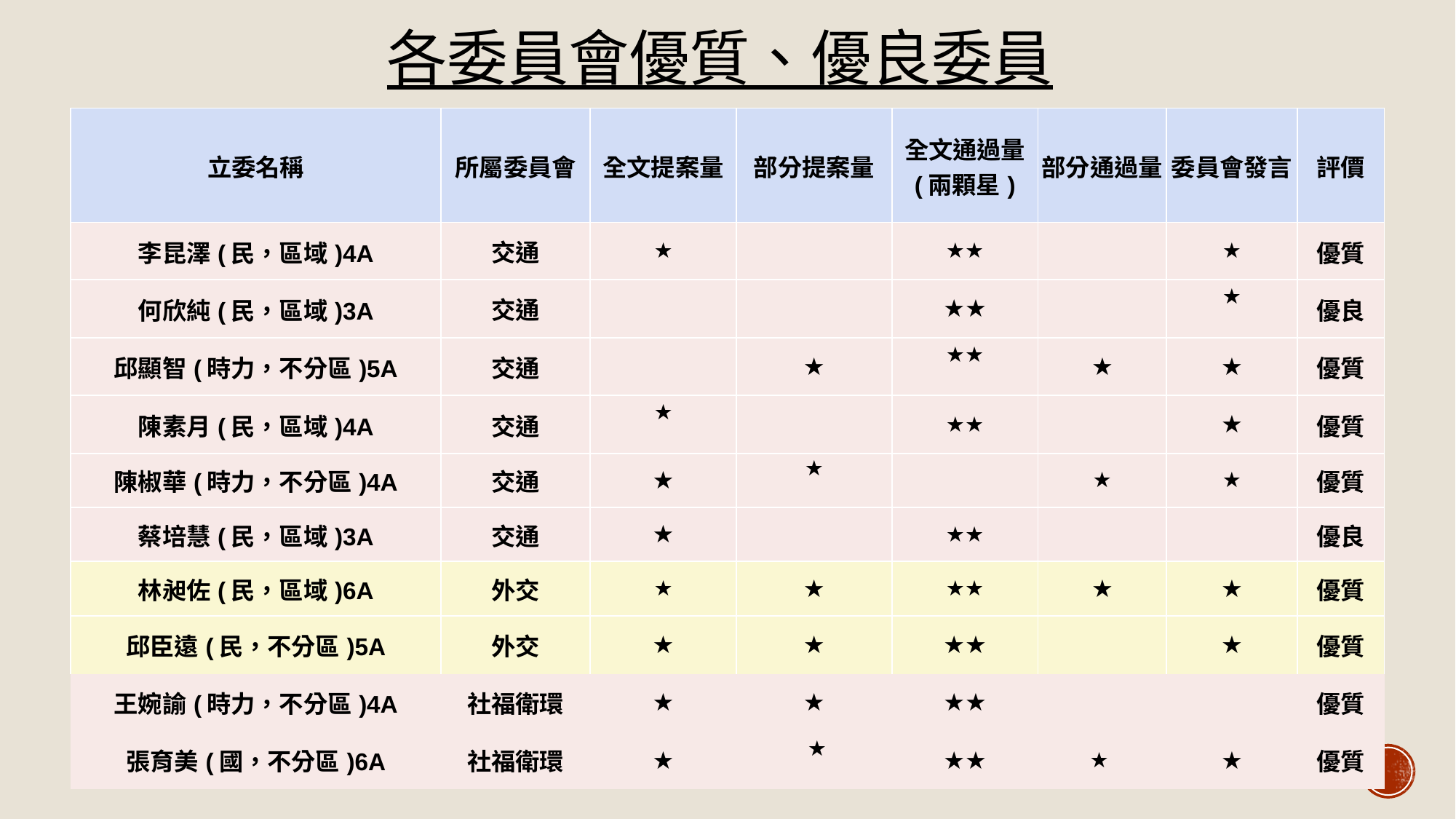

# 各委員會優質、優良委員
| 立委名稱 | 所屬委員會 | 全文提案量 | 部分提案量 | 全文通過量 (兩顆星) | 部分通過量 | 委員會發言 | 評價 |
| --- | --- | --- | --- | --- | --- | --- | --- |
| 李昆澤(民，區域)4A | 交通 | ★ |  | ★★ |  | ★ | 優質 |
| 何欣純(民，區域)3A | 交通 |  |  | ★★ |  | ★ | 優良 |
| 邱顯智(時力，不分區)5A | 交通 |  | ★ | ★★ | ★ | ★ | 優質 |
| 陳素月(民，區域)4A | 交通 | ★ |  | ★★ |  | ★ | 優質 |
| 陳椒華(時力，不分區)4A | 交通 | ★ | ★ |  | ★ | ★ | 優質 |
| 蔡培慧(民，區域)3A | 交通 | ★ |  | ★★ |  |  | 優良 |
| 林昶佐(民，區域)6A | 外交 | ★ | ★ | ★★ | ★ | ★ | 優質 |
| 邱臣遠(民，不分區)5A | 外交 | ★ | ★ | ★★ |  | ★ | 優質 |
| 王婉諭(時力，不分區)4A | 社福衛環 | ★ | ★ | ★★ |  |  | 優質 |
| 張育美(國，不分區)6A | 社福衛環 | ★ | ★ | ★★ | ★ | ★ | 優質 |